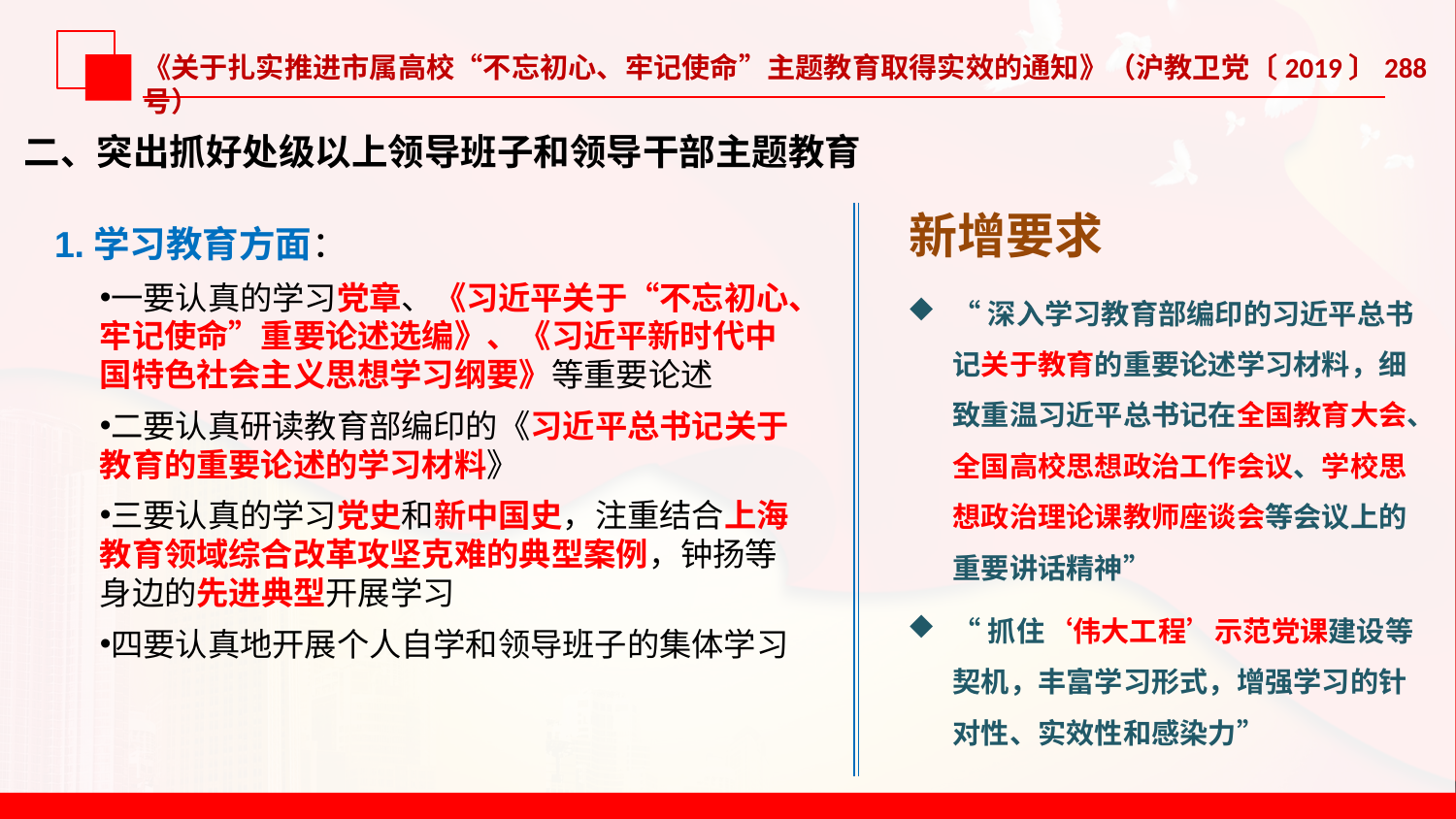

《关于扎实推进市属高校“不忘初心、牢记使命”主题教育取得实效的通知》（沪教卫党〔2019〕288号）
二、突出抓好处级以上领导班子和领导干部主题教育
新增要求
1.学习教育方面：
一要认真的学习党章、《习近平关于“不忘初心、牢记使命”重要论述选编》、《习近平新时代中国特色社会主义思想学习纲要》等重要论述
二要认真研读教育部编印的《习近平总书记关于教育的重要论述的学习材料》
三要认真的学习党史和新中国史，注重结合上海教育领域综合改革攻坚克难的典型案例，钟扬等身边的先进典型开展学习
四要认真地开展个人自学和领导班子的集体学习
“深入学习教育部编印的习近平总书记关于教育的重要论述学习材料，细致重温习近平总书记在全国教育大会、全国高校思想政治工作会议、学校思想政治理论课教师座谈会等会议上的重要讲话精神”
“抓住‘伟大工程’示范党课建设等契机，丰富学习形式，增强学习的针对性、实效性和感染力”